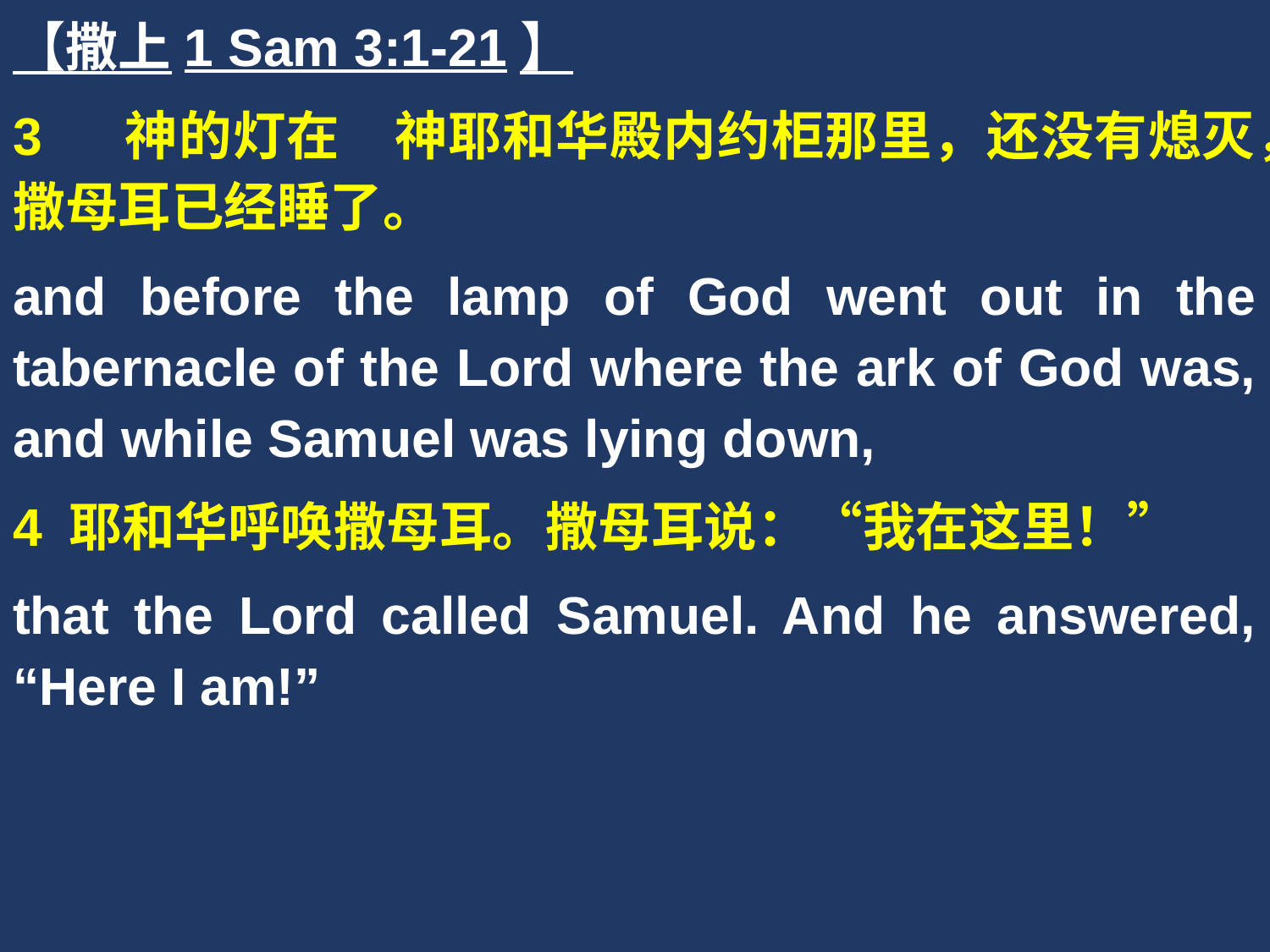

【撒上1 Sam 3:1-21】
3 　神的灯在　神耶和华殿内约柜那里，还没有熄灭，撒母耳已经睡了。
and before the lamp of God went out in the tabernacle of the Lord where the ark of God was, and while Samuel was lying down,
4 耶和华呼唤撒母耳。撒母耳说：“我在这里！”
that the Lord called Samuel. And he answered, “Here I am!”